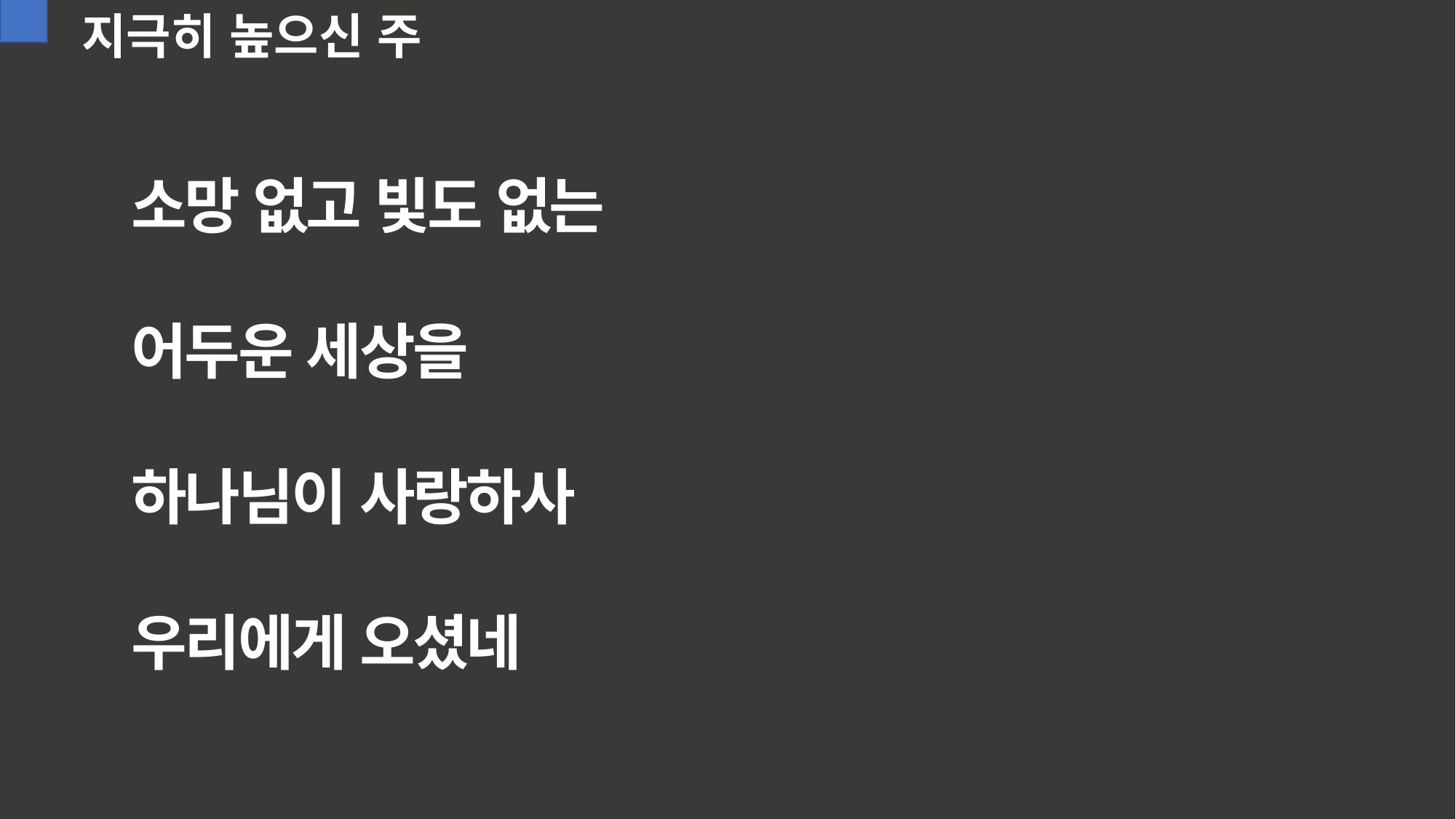

지극히 높으신 주

소망 없고 빛도 없는
어두운 세상을
하나님이 사랑하사
우리에게 오셨네